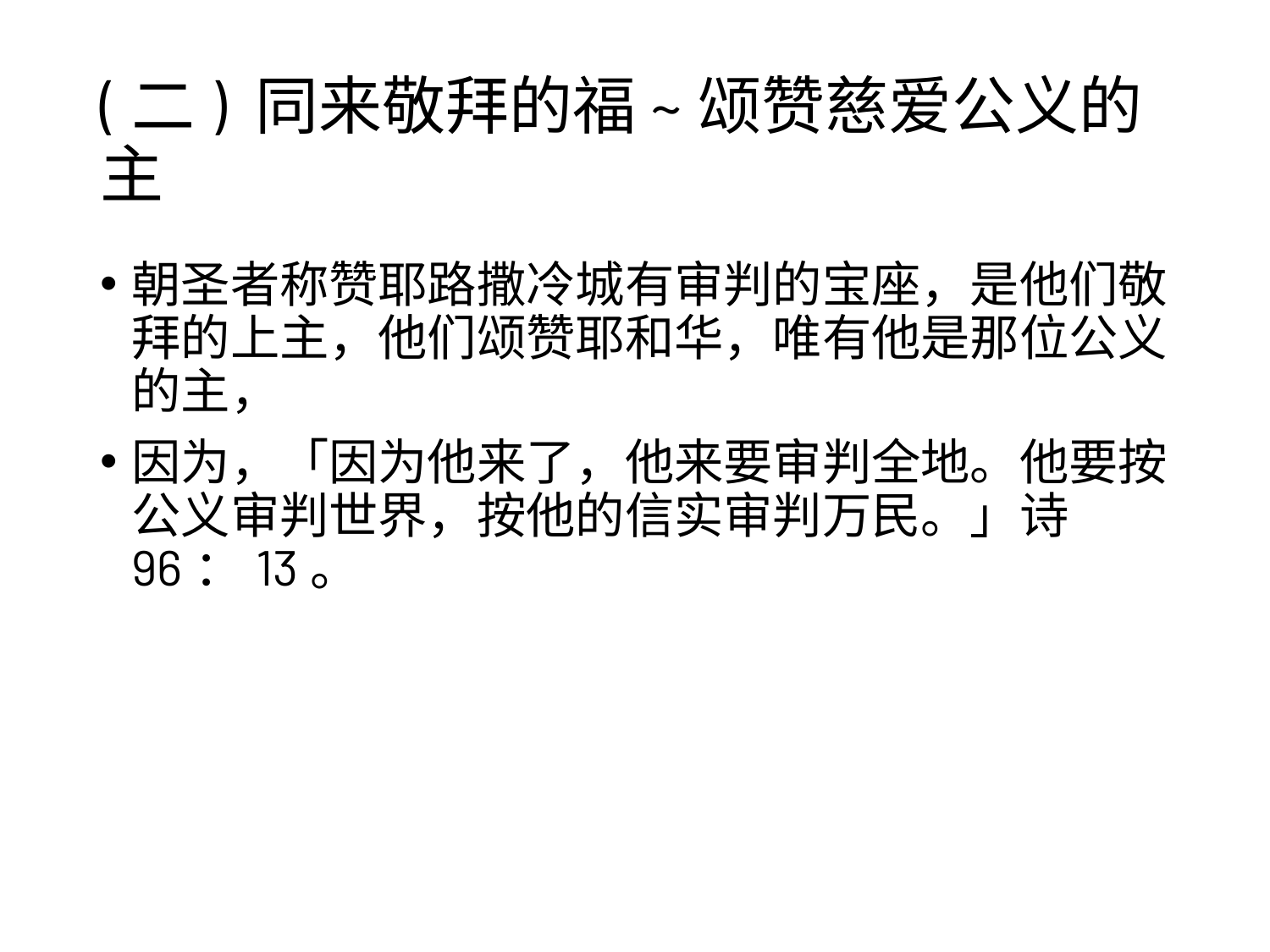

# (二)	 同来敬拜的福~颂赞慈爱公义的主
朝圣者称赞耶路撒冷城有审判的宝座，是他们敬拜的上主，他们颂赞耶和华，唯有他是那位公义的主，
因为，「因为他来了，他来要审判全地。他要按公义审判世界，按他的信实审判万民。」诗96：13。